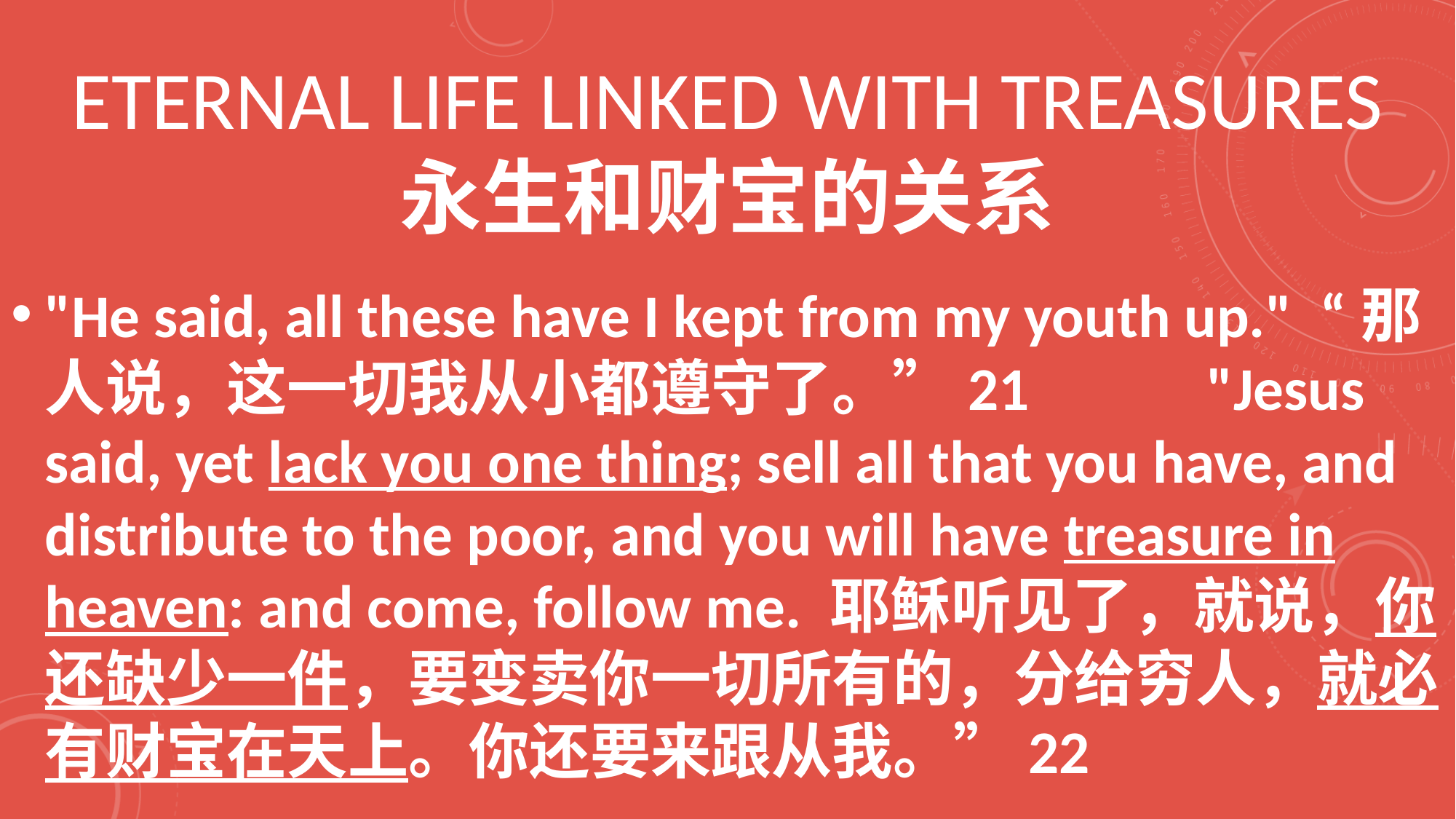

# ETERNAL LIFE LINKED WITH TREASURES 永生和财宝的关系
"He said, all these have I kept from my youth up."  “那人说，这一切我从小都遵守了。”21             "Jesus said, yet lack you one thing; sell all that you have, and distribute to the poor, and you will have treasure in heaven: and come, follow me. 耶稣听见了，就说，你还缺少一件，要变卖你一切所有的，分给穷人，就必有财宝在天上。你还要来跟从我。”22